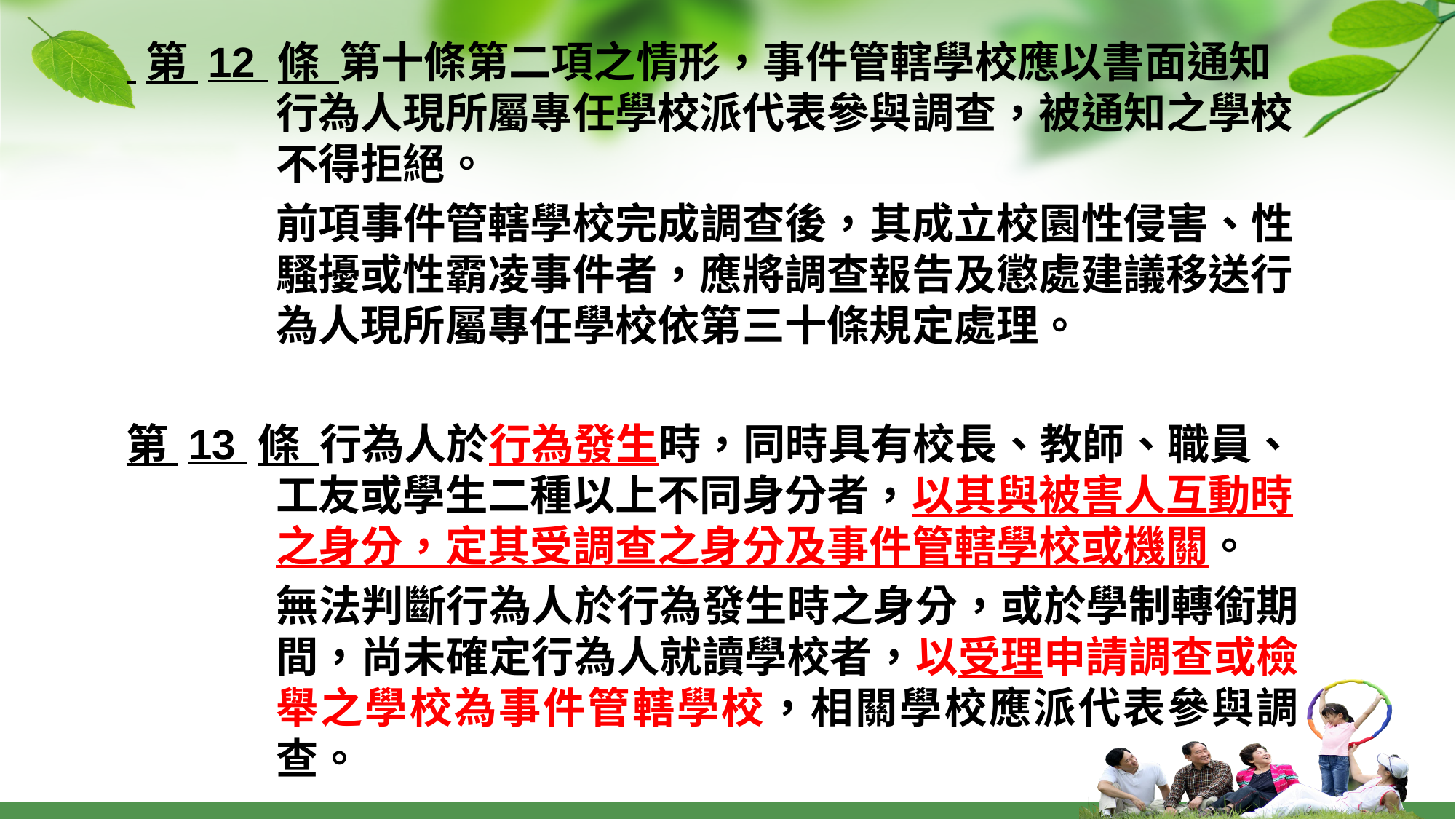

第 12 條  第十條第二項之情形，事件管轄學校應以書面通知行為人現所屬專任學校派代表參與調查，被通知之學校不得拒絕。
前項事件管轄學校完成調查後，其成立校園性侵害、性騷擾或性霸凌事件者，應將調查報告及懲處建議移送行為人現所屬專任學校依第三十條規定處理。

第 13 條  行為人於行為發生時，同時具有校長、教師、職員、工友或學生二種以上不同身分者，以其與被害人互動時之身分，定其受調查之身分及事件管轄學校或機關。
無法判斷行為人於行為發生時之身分，或於學制轉銜期間，尚未確定行為人就讀學校者，以受理申請調查或檢舉之學校為事件管轄學校，相關學校應派代表參與調查。